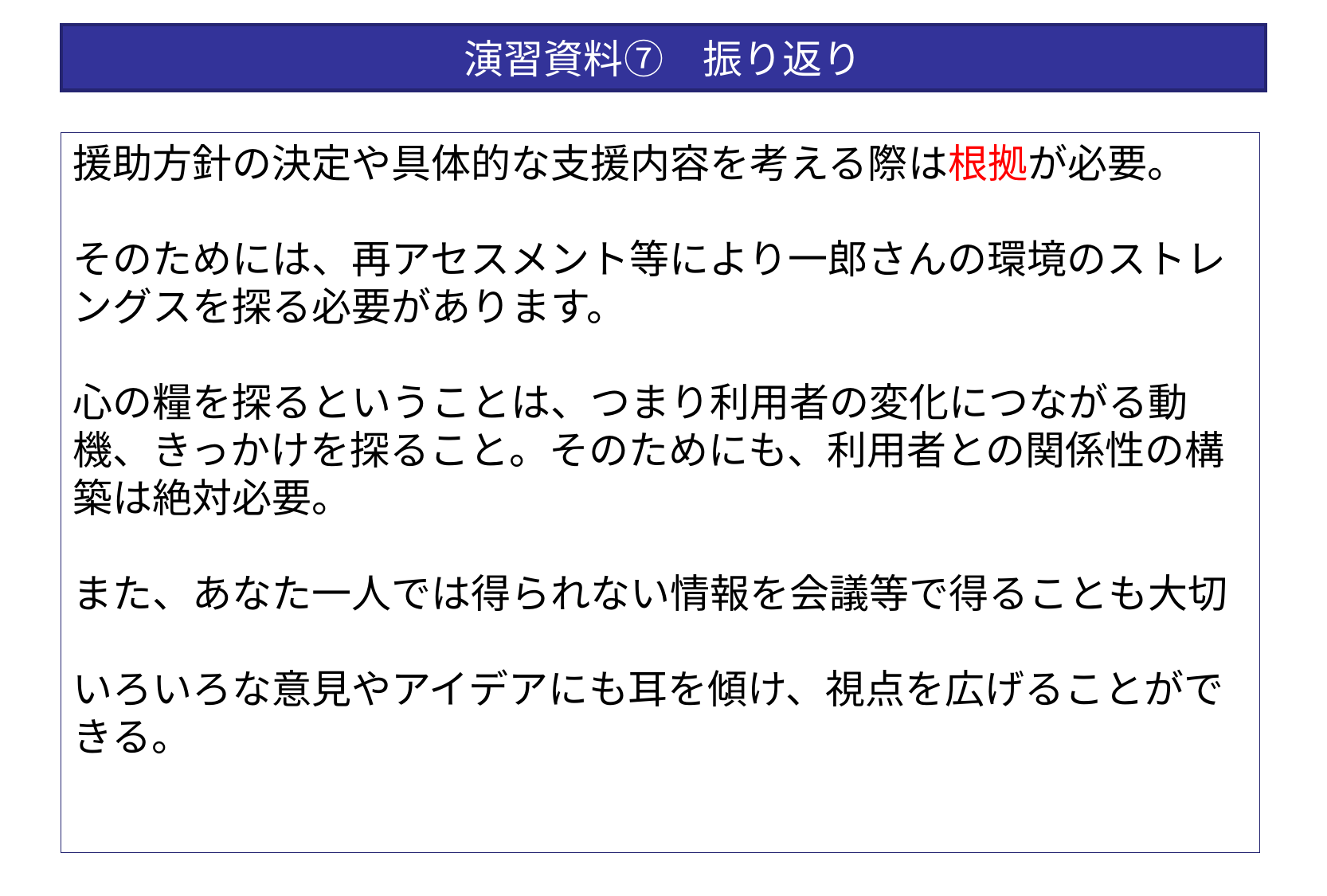

# 演習資料⑦　振り返り
援助方針の決定や具体的な支援内容を考える際は根拠が必要。

そのためには、再アセスメント等により一郎さんの環境のストレングスを探る必要があります。

心の糧を探るということは、つまり利用者の変化につながる動機、きっかけを探ること。そのためにも、利用者との関係性の構築は絶対必要。

また、あなた一人では得られない情報を会議等で得ることも大切

いろいろな意見やアイデアにも耳を傾け、視点を広げることができる。